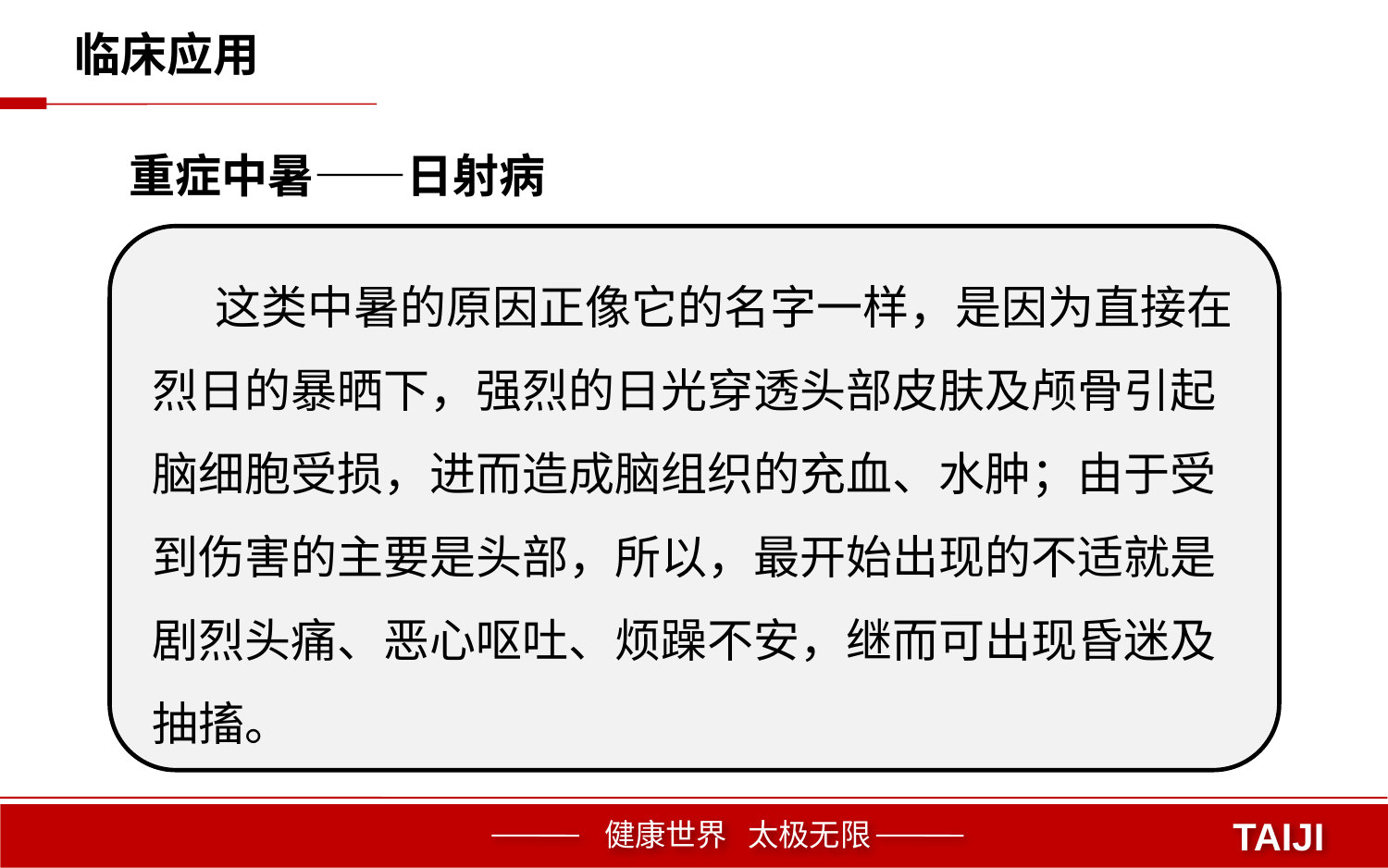

临床应用
重症中暑——日射病

     这类中暑的原因正像它的名字一样，是因为直接在烈日的暴晒下，强烈的日光穿透头部皮肤及颅骨引起脑细胞受损，进而造成脑组织的充血、水肿；由于受到伤害的主要是头部，所以，最开始出现的不适就是剧烈头痛、恶心呕吐、烦躁不安，继而可出现昏迷及抽搐。